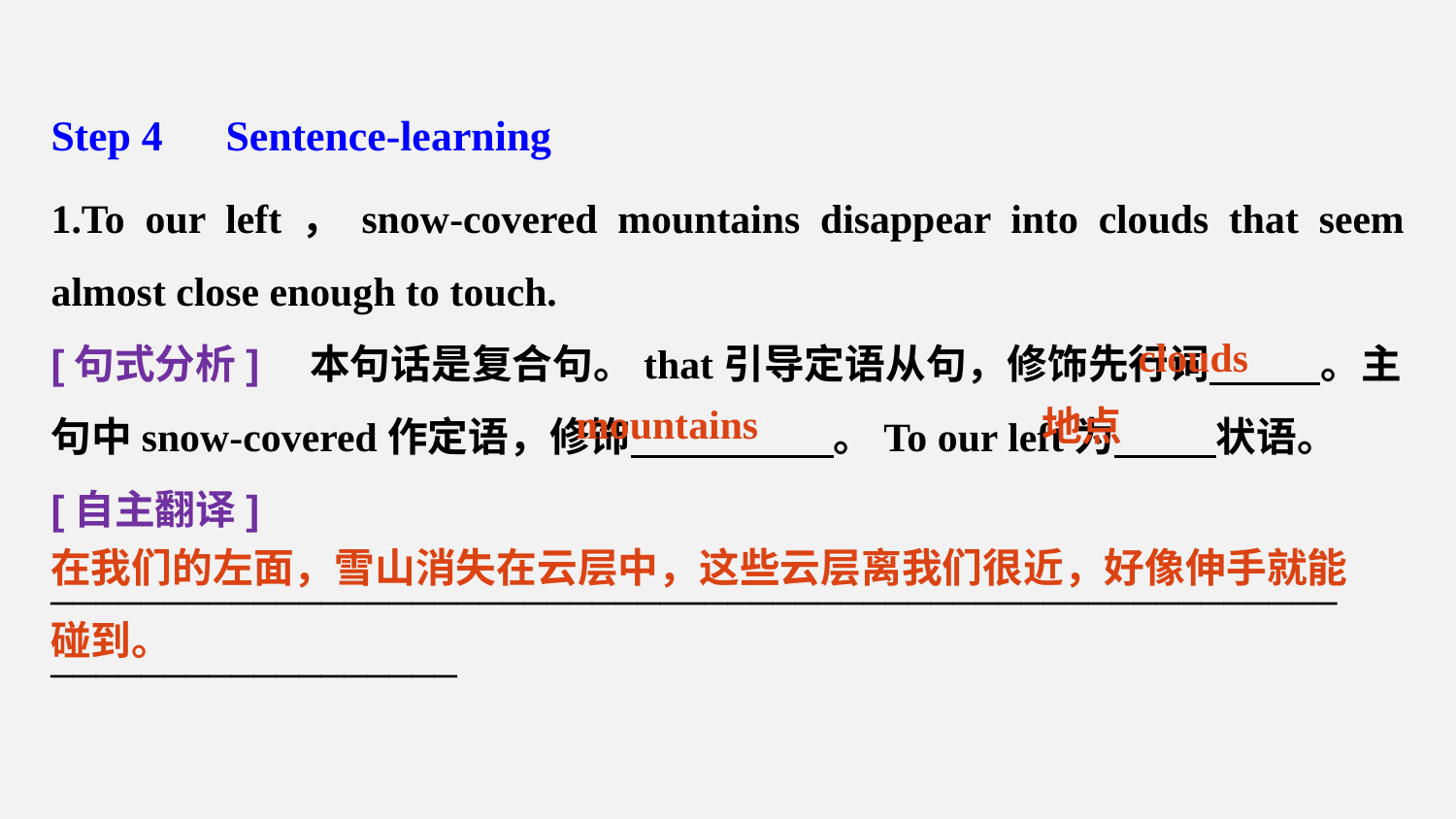

Step 4　Sentence-learning
1.To our left，snow-covered mountains disappear into clouds that seem almost close enough to touch.
[句式分析]　本句话是复合句。that引导定语从句，修饰先行词            。主句中snow-covered作定语，修饰                      。To our left为           状语。
[自主翻译]　_________________________________________________________ __________________
clouds
mountains
地点
在我们的左面，雪山消失在云层中，这些云层离我们很近，好像伸手就能碰到。